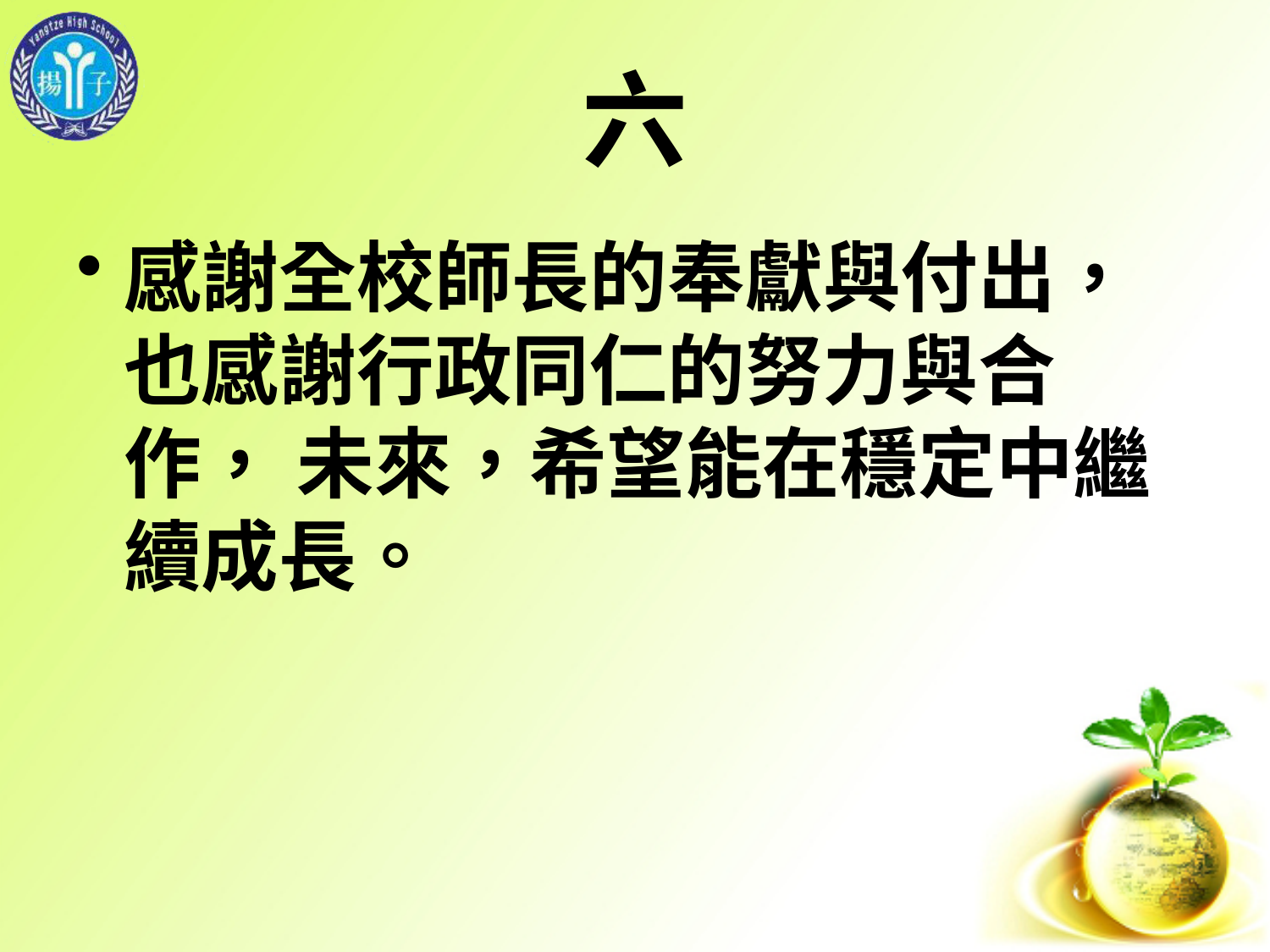

# 六
感謝全校師長的奉獻與付出，也感謝行政同仁的努力與合作， 未來，希望能在穩定中繼續成長。